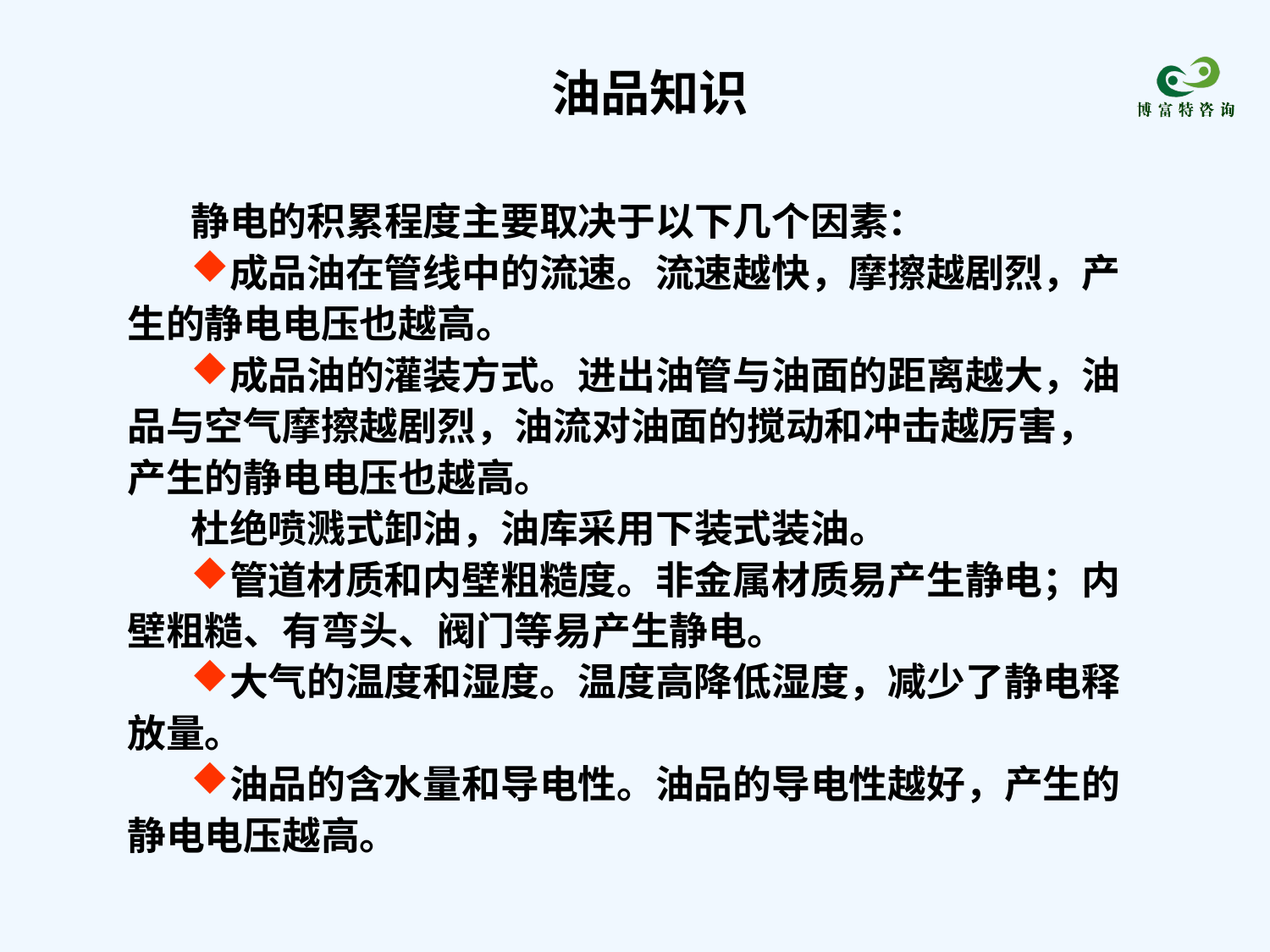

油品知识

静电的积累程度主要取决于以下几个因素：
成品油在管线中的流速。流速越快，摩擦越剧烈，产生的静电电压也越高。
成品油的灌装方式。进出油管与油面的距离越大，油品与空气摩擦越剧烈，油流对油面的搅动和冲击越厉害，产生的静电电压也越高。
杜绝喷溅式卸油，油库采用下装式装油。
管道材质和内壁粗糙度。非金属材质易产生静电；内壁粗糙、有弯头、阀门等易产生静电。
大气的温度和湿度。温度高降低湿度，减少了静电释放量。
油品的含水量和导电性。油品的导电性越好，产生的静电电压越高。

16